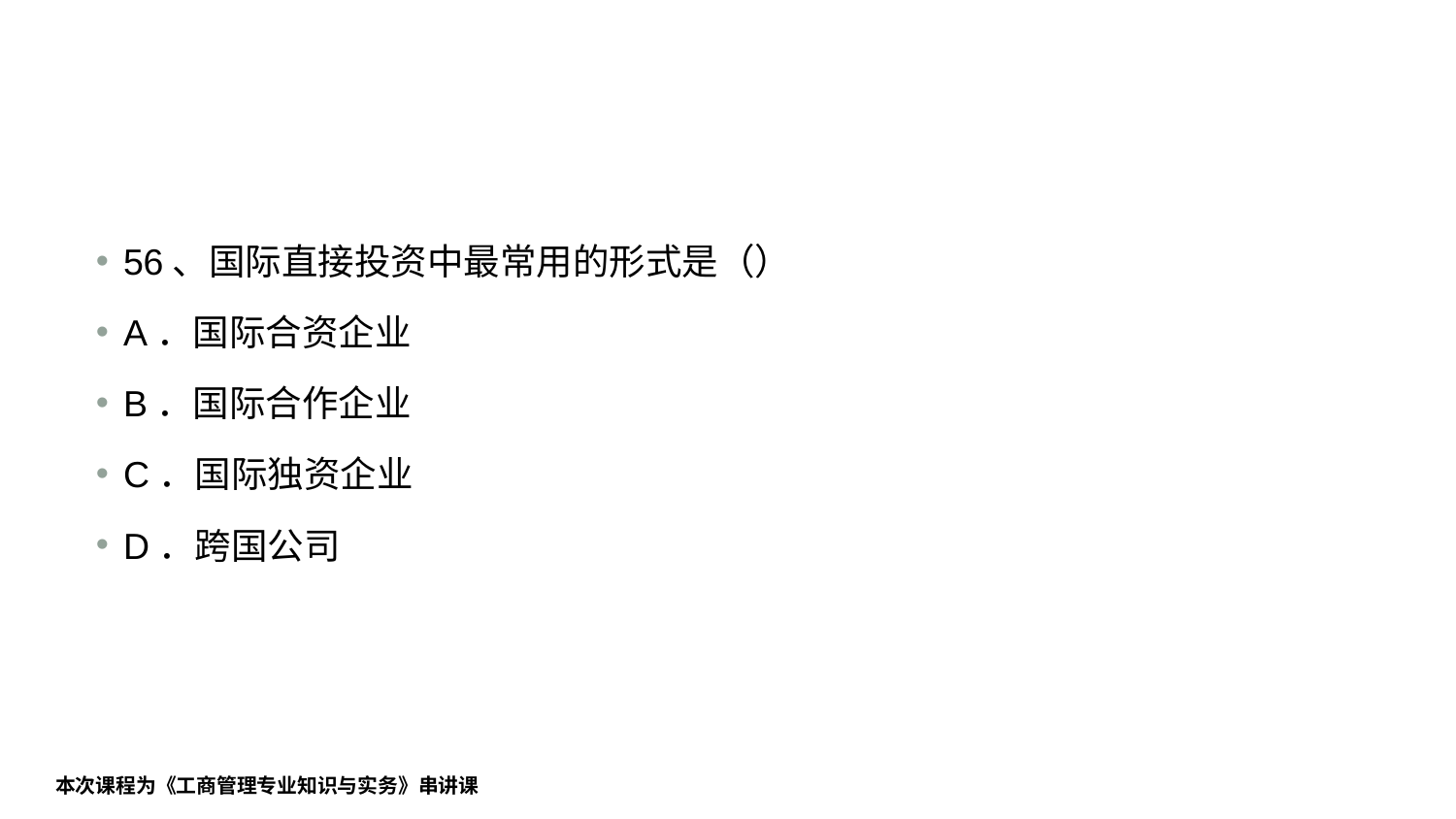

#

56、国际直接投资中最常用的形式是（）
A．国际合资企业
B．国际合作企业
C．国际独资企业
D．跨国公司